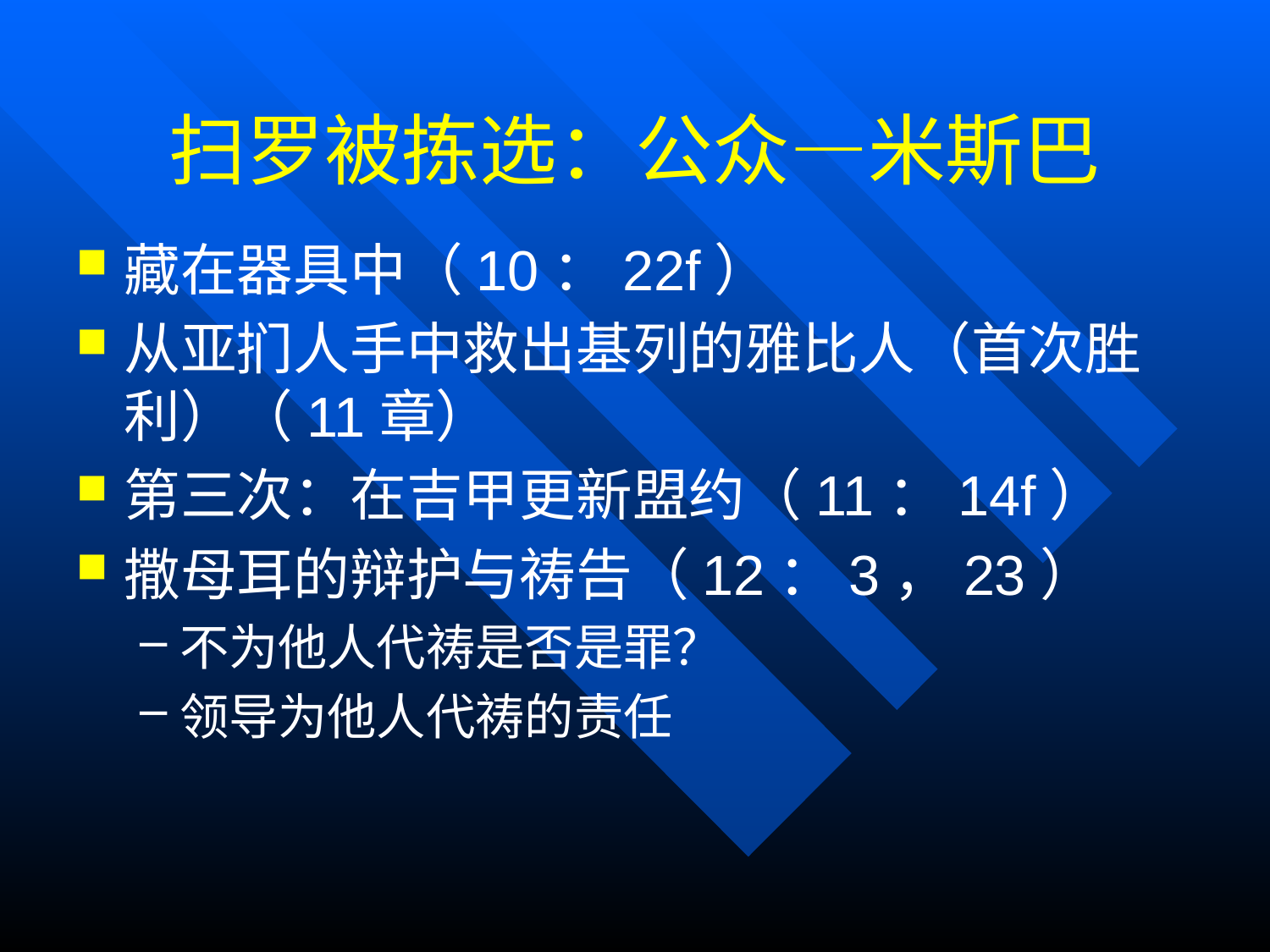

# 扫罗被拣选：公众—米斯巴
藏在器具中（10：22f）
从亚扪人手中救出基列的雅比人（首次胜利）（11章）
第三次：在吉甲更新盟约（11：14f）
撒母耳的辩护与祷告（12：3，23）
不为他人代祷是否是罪？
领导为他人代祷的责任